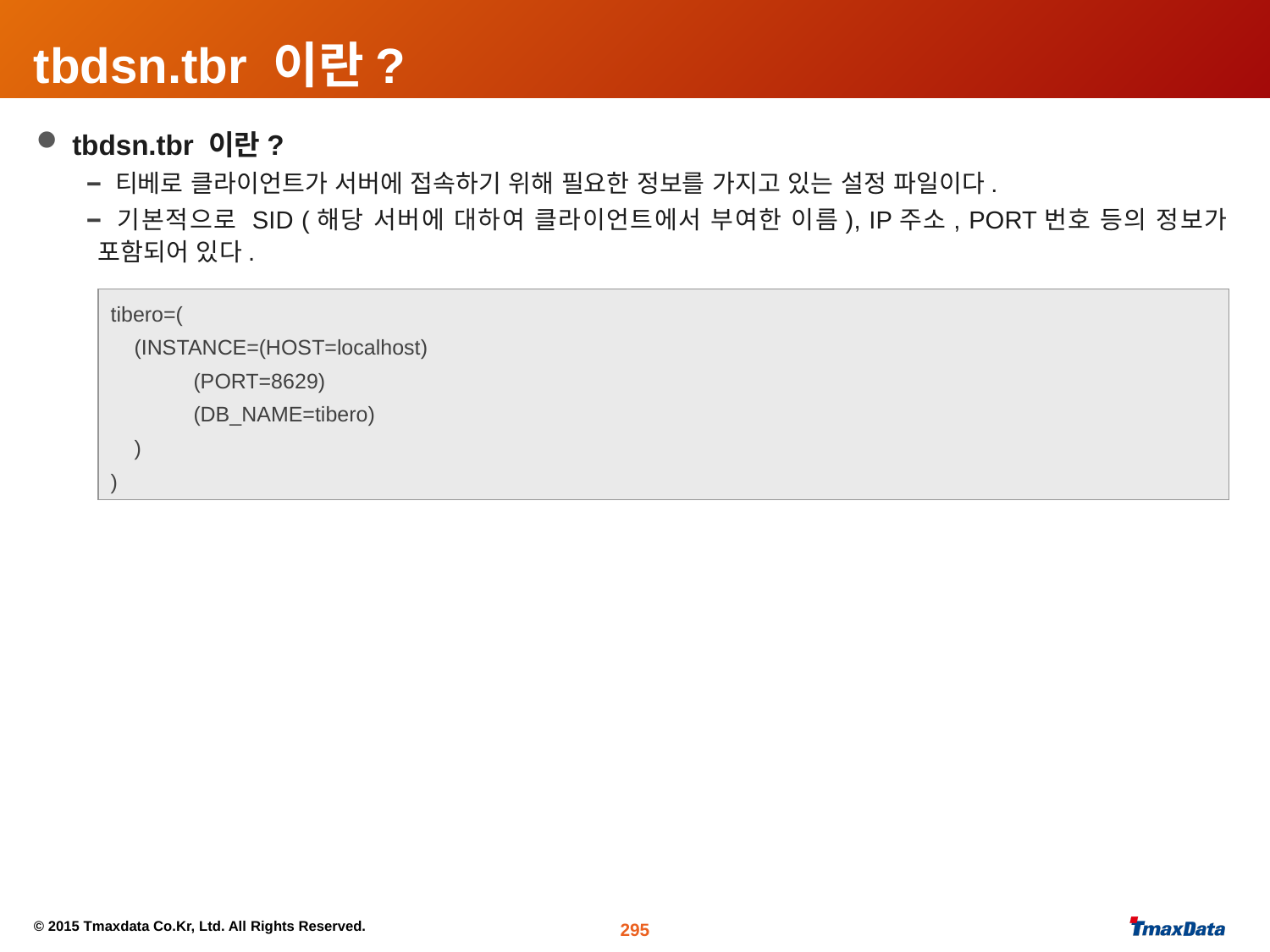

tbdsn.tbr 이란?
 tbdsn.tbr 이란?
 티베로 클라이언트가 서버에 접속하기 위해 필요한 정보를 가지고 있는 설정 파일이다.
 기본적으로 SID (해당 서버에 대하여 클라이언트에서 부여한 이름), IP주소, PORT번호 등의 정보가 포함되어 있다.
tibero=(
    (INSTANCE=(HOST=localhost)
              (PORT=8629)
              (DB_NAME=tibero)
    )
)